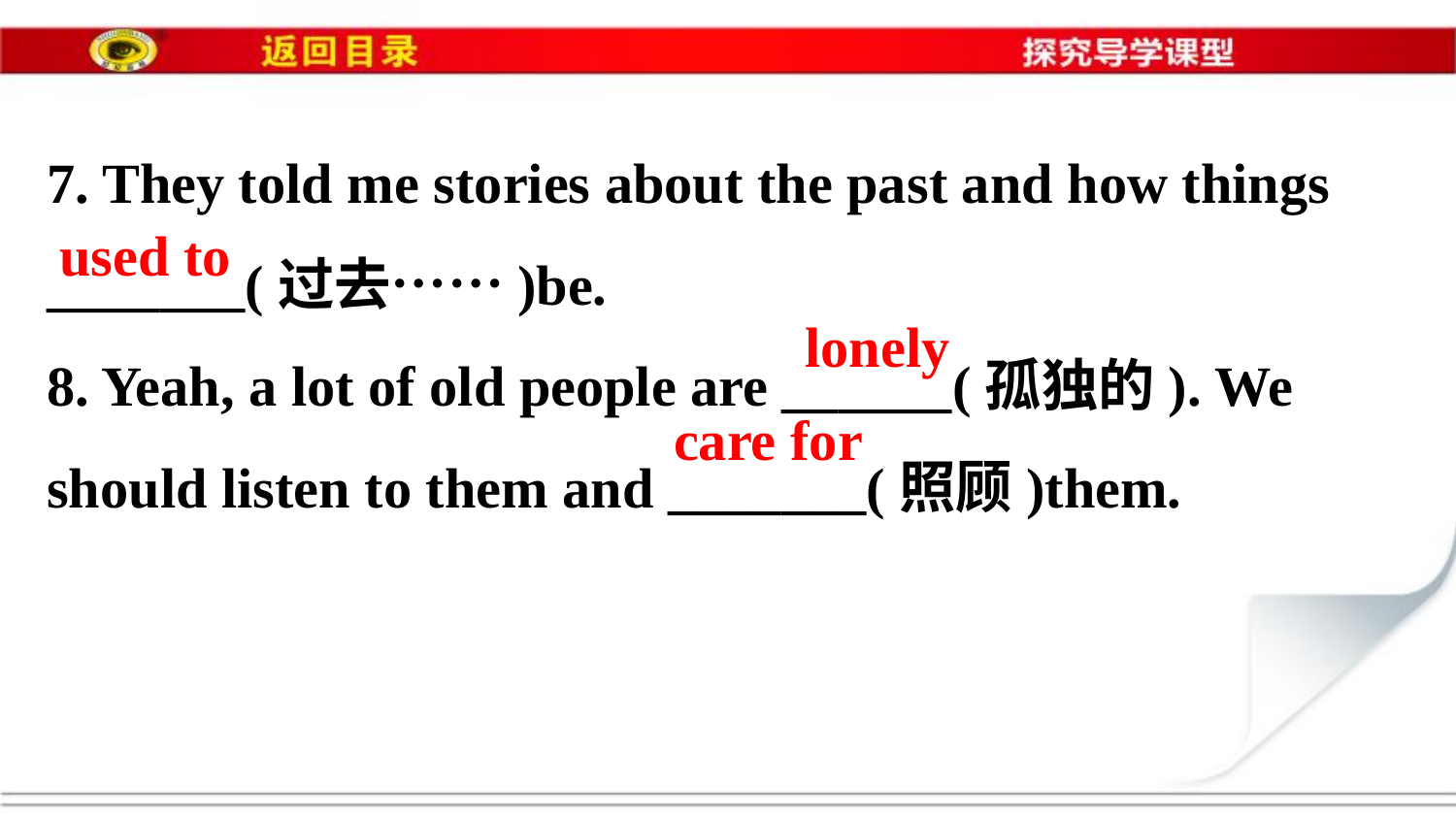

7. They told me stories about the past and how things
_______(过去……)be.
8. Yeah, a lot of old people are ______(孤独的). We
should listen to them and _______(照顾)them.
used to
lonely
care for